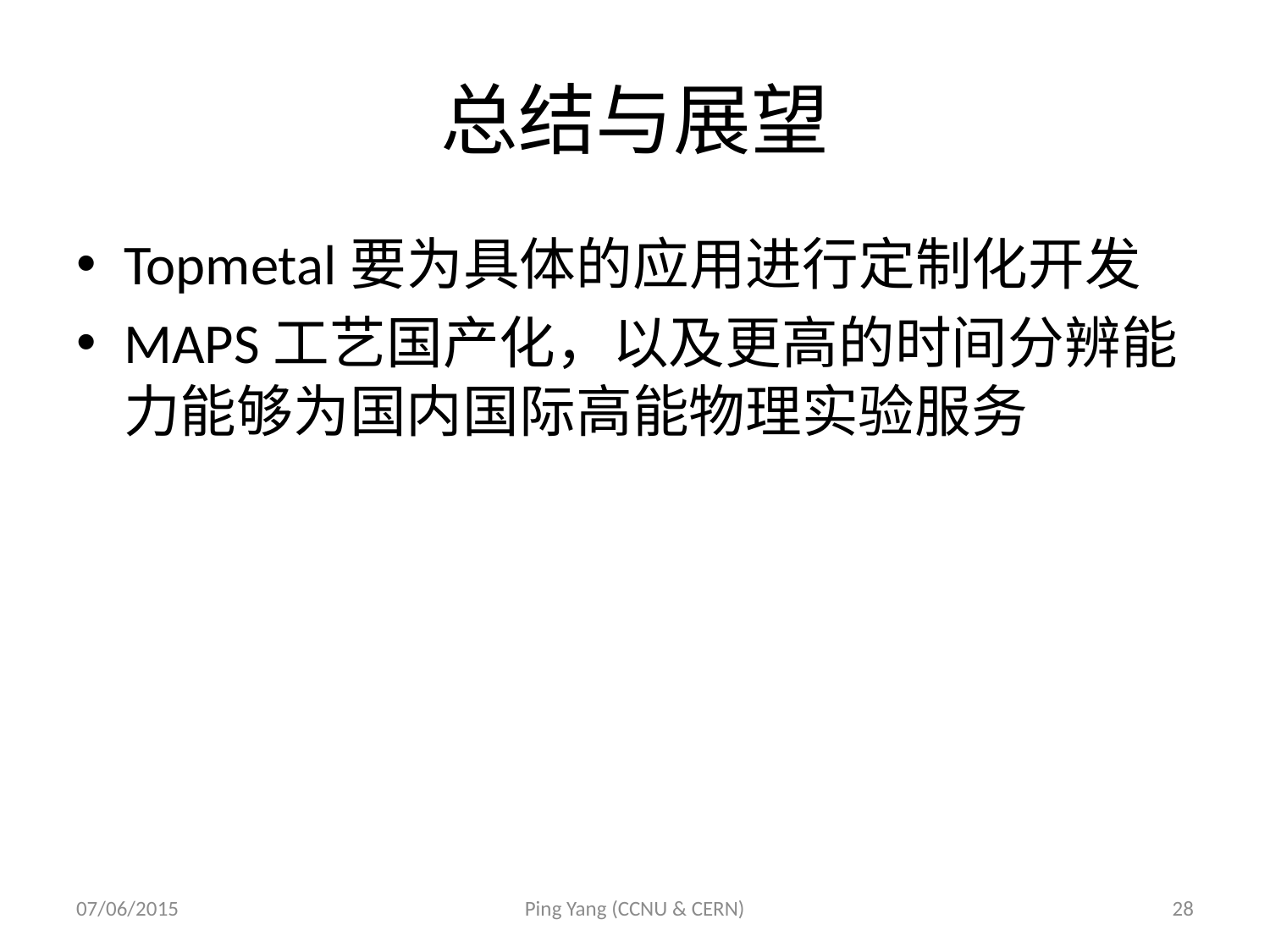

# 总结与展望
Topmetal要为具体的应用进行定制化开发
MAPS工艺国产化，以及更高的时间分辨能力能够为国内国际高能物理实验服务
07/06/2015
Ping Yang (CCNU & CERN)
28